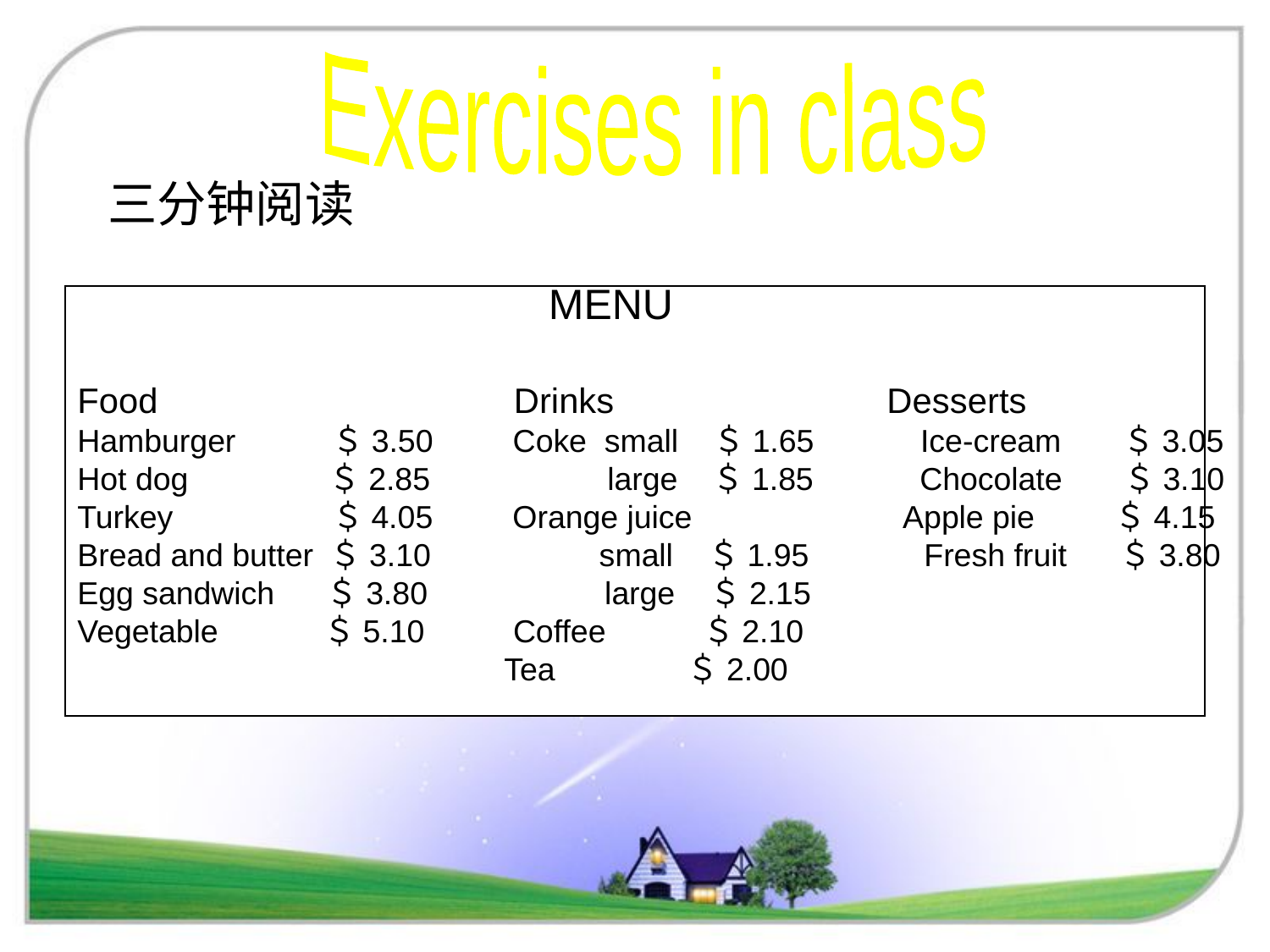

Exercises in class
三分钟阅读
                                                     MENU

Food                                        Drinks                            Desserts
Hamburger          ＄3.50         Coke  small   ＄1.65            Ice-cream      ＄3.05
Hot dog               ＄2.85                    large   ＄1.85            Chocolate      ＄3.10
Turkey                 ＄4.05         Orange juice                        Apple pie        ＄4.15
Bread and butter ＄3.10                   small   ＄1.95             Fresh fruit     ＄3.80
Egg sandwich     ＄3.80                    large   ＄2.15
Vegetable           ＄5.10          Coffee          ＄2.10
                                                Tea              ＄2.00